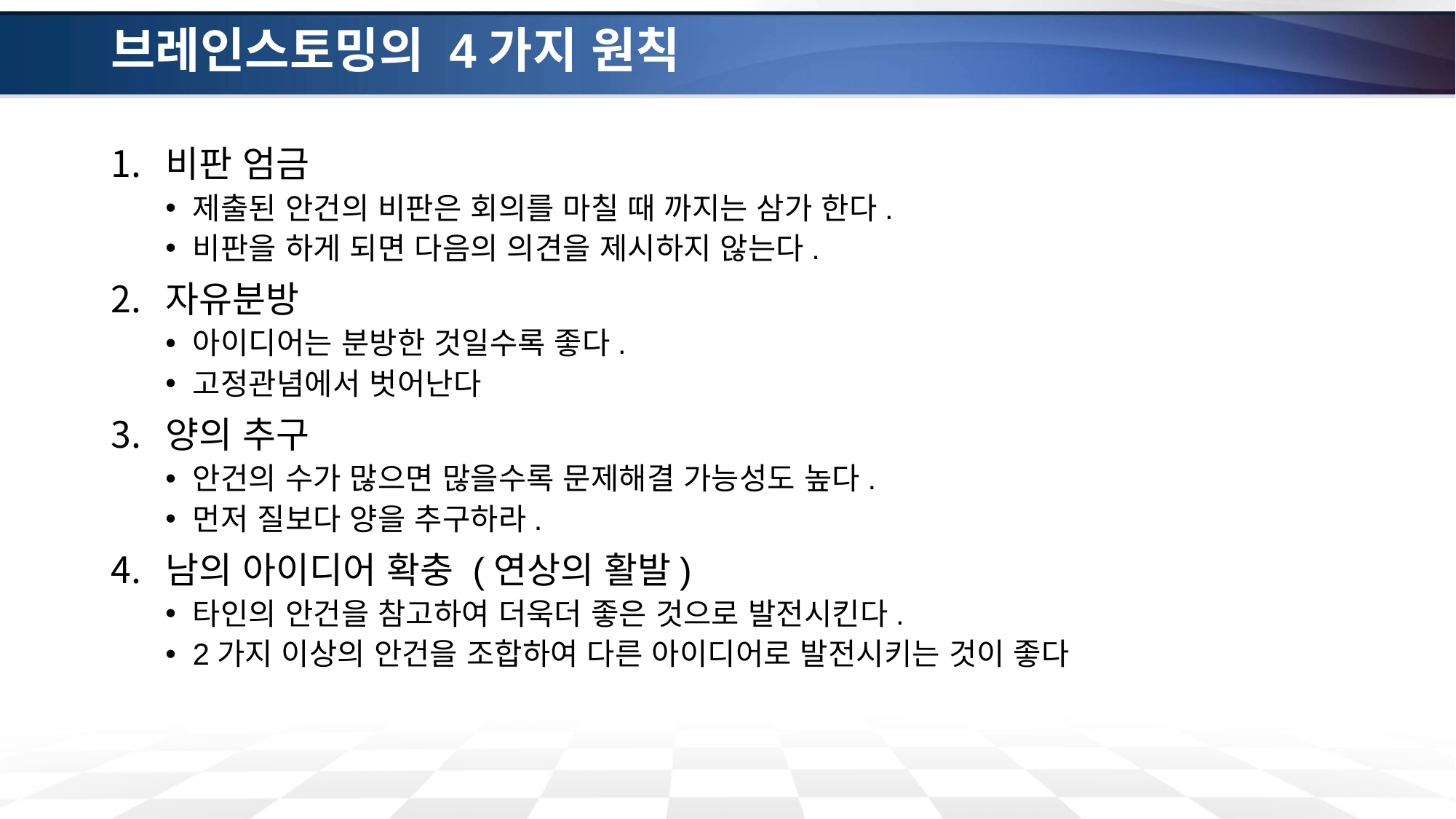

# 브레인스토밍의 4가지 원칙
비판 엄금
제출된 안건의 비판은 회의를 마칠 때 까지는 삼가 한다.
비판을 하게 되면 다음의 의견을 제시하지 않는다.
자유분방
아이디어는 분방한 것일수록 좋다.
고정관념에서 벗어난다
양의 추구
안건의 수가 많으면 많을수록 문제해결 가능성도 높다.
먼저 질보다 양을 추구하라.
남의 아이디어 확충 (연상의 활발)
타인의 안건을 참고하여 더욱더 좋은 것으로 발전시킨다.
2가지 이상의 안건을 조합하여 다른 아이디어로 발전시키는 것이 좋다